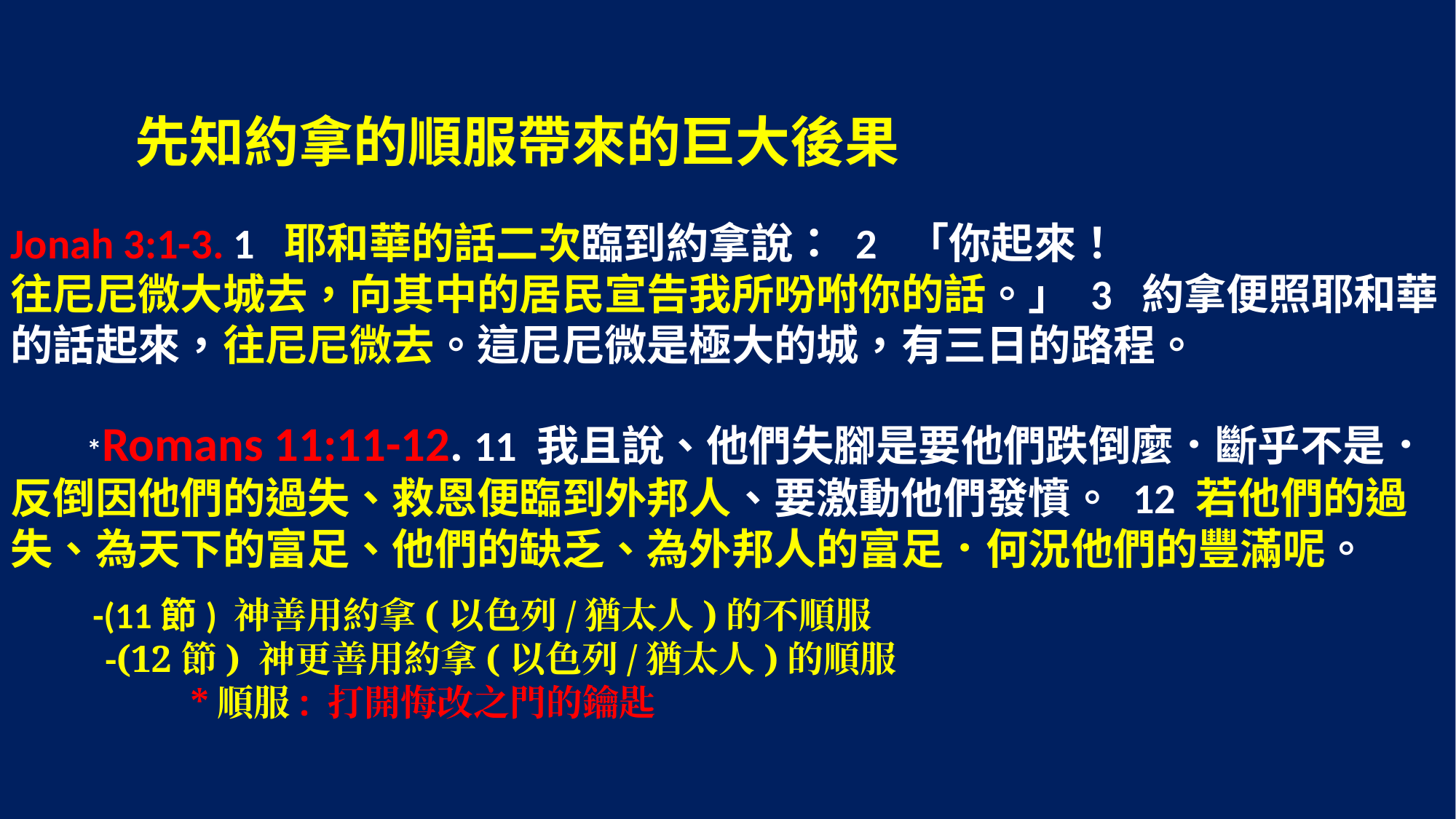

先知約拿的順服帶來的巨大後果

Jonah 3:1-3. 1  耶和華的話二次臨到約拿說： 2  「你起來！
往尼尼微大城去，向其中的居民宣告我所吩咐你的話。」 3  約拿便照耶和華的話起來，往尼尼微去。這尼尼微是極大的城，有三日的路程。

           *Romans 11:11-12. 11 我且說、他們失腳是要他們跌倒麼．斷乎不是．反倒因他們的過失、救恩便臨到外邦人、要激動他們發憤。 12 若他們的過失、為天下的富足、他們的缺乏、為外邦人的富足．何況他們的豐滿呢。

          -(11節) 神善用約拿(以色列/猶太人)的不順服
          -(12節) 神更善用約拿(以色列/猶太人)的順服
                   *順服: 打開悔改之門的鑰匙